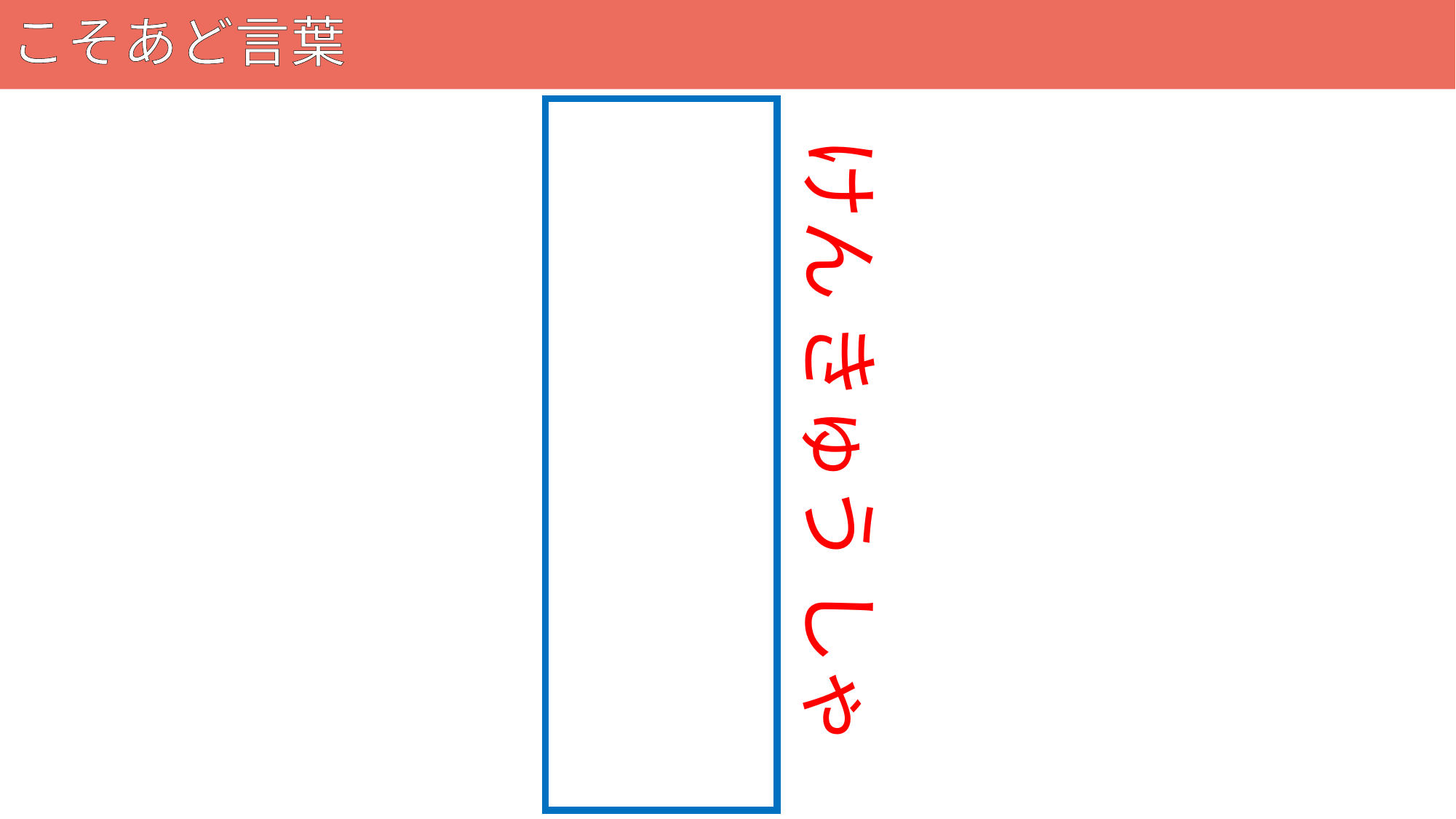

# こそあど言葉
13

研究者
けん きゅう しゃ